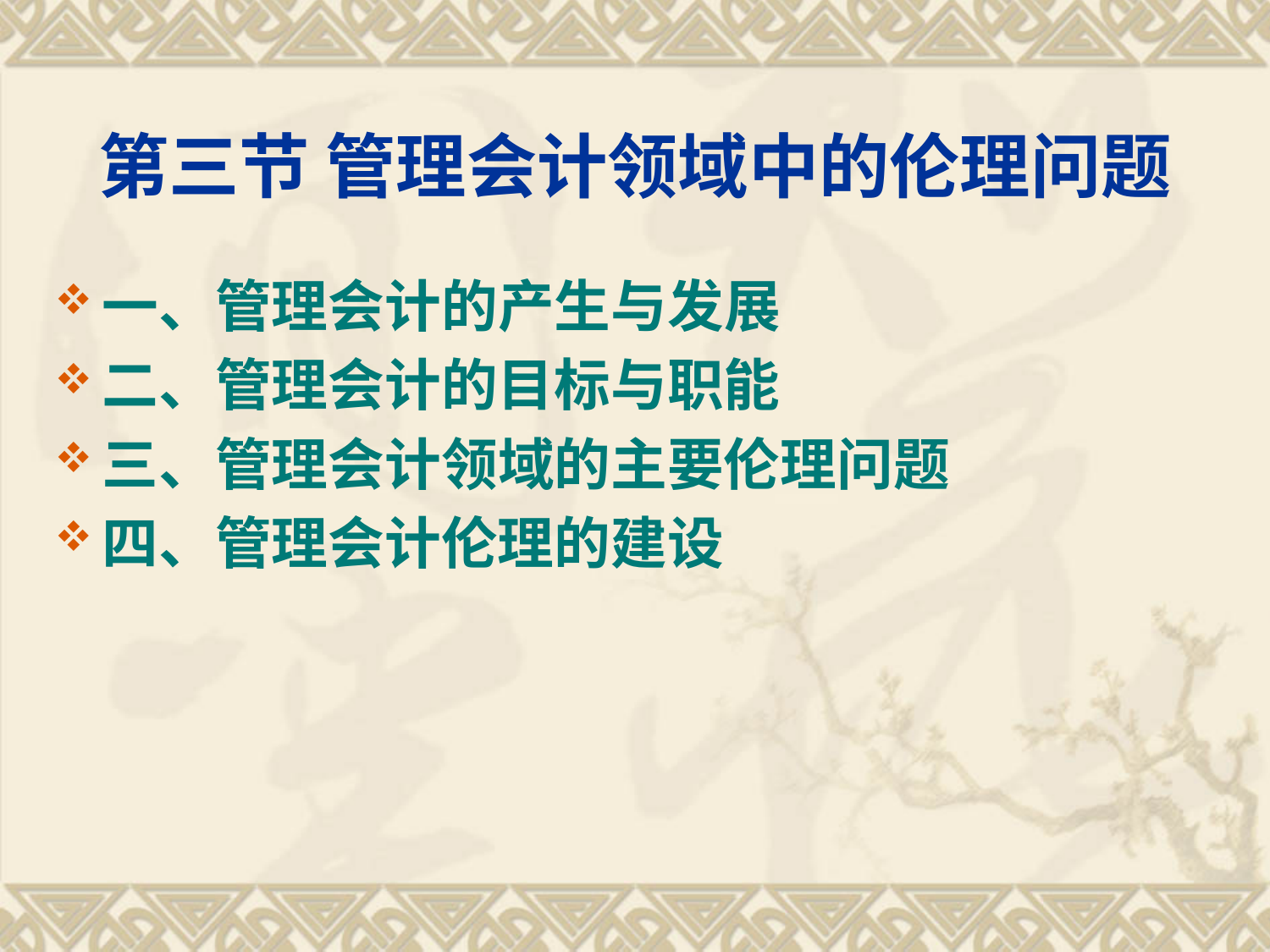

第三节 管理会计领域中的伦理问题
一、管理会计的产生与发展
二、管理会计的目标与职能
三、管理会计领域的主要伦理问题
四、管理会计伦理的建设